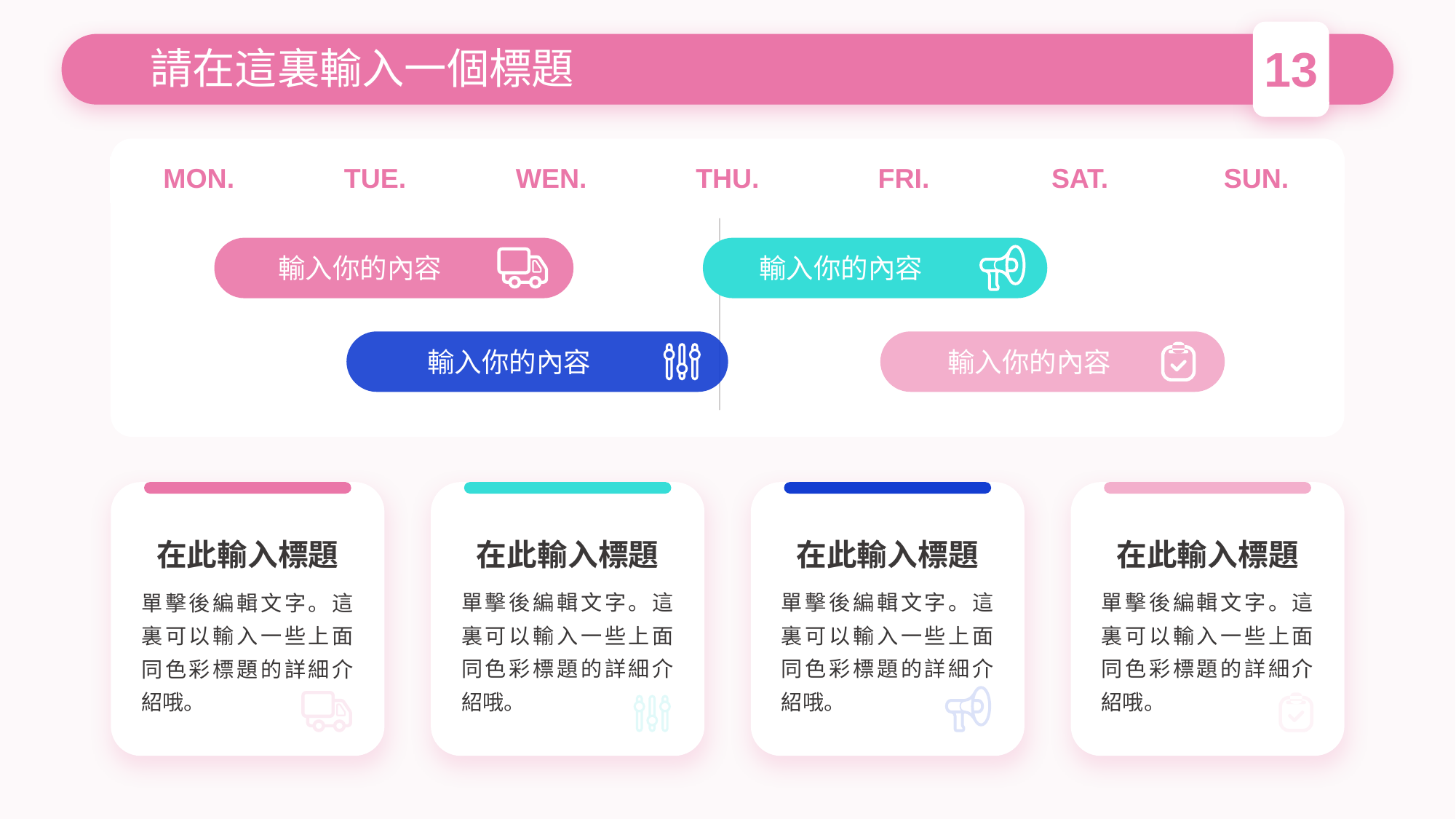

13
# 請在這裏輸入一個標題

輸入你的內容
輸入你的內容

輸入你的內容
輸入你的內容
| MON. | TUE. | WEN. | THU. | FRI. | SAT. | SUN. |
| --- | --- | --- | --- | --- | --- | --- |

在此輸入標題
在此輸入標題
在此輸入標題
在此輸入標題
單擊後編輯文字。這裏可以輸入一些上面同色彩標題的詳細介紹哦。
單擊後編輯文字。這裏可以輸入一些上面同色彩標題的詳細介紹哦。
單擊後編輯文字。這裏可以輸入一些上面同色彩標題的詳細介紹哦。
單擊後編輯文字。這裏可以輸入一些上面同色彩標題的詳細介紹哦。